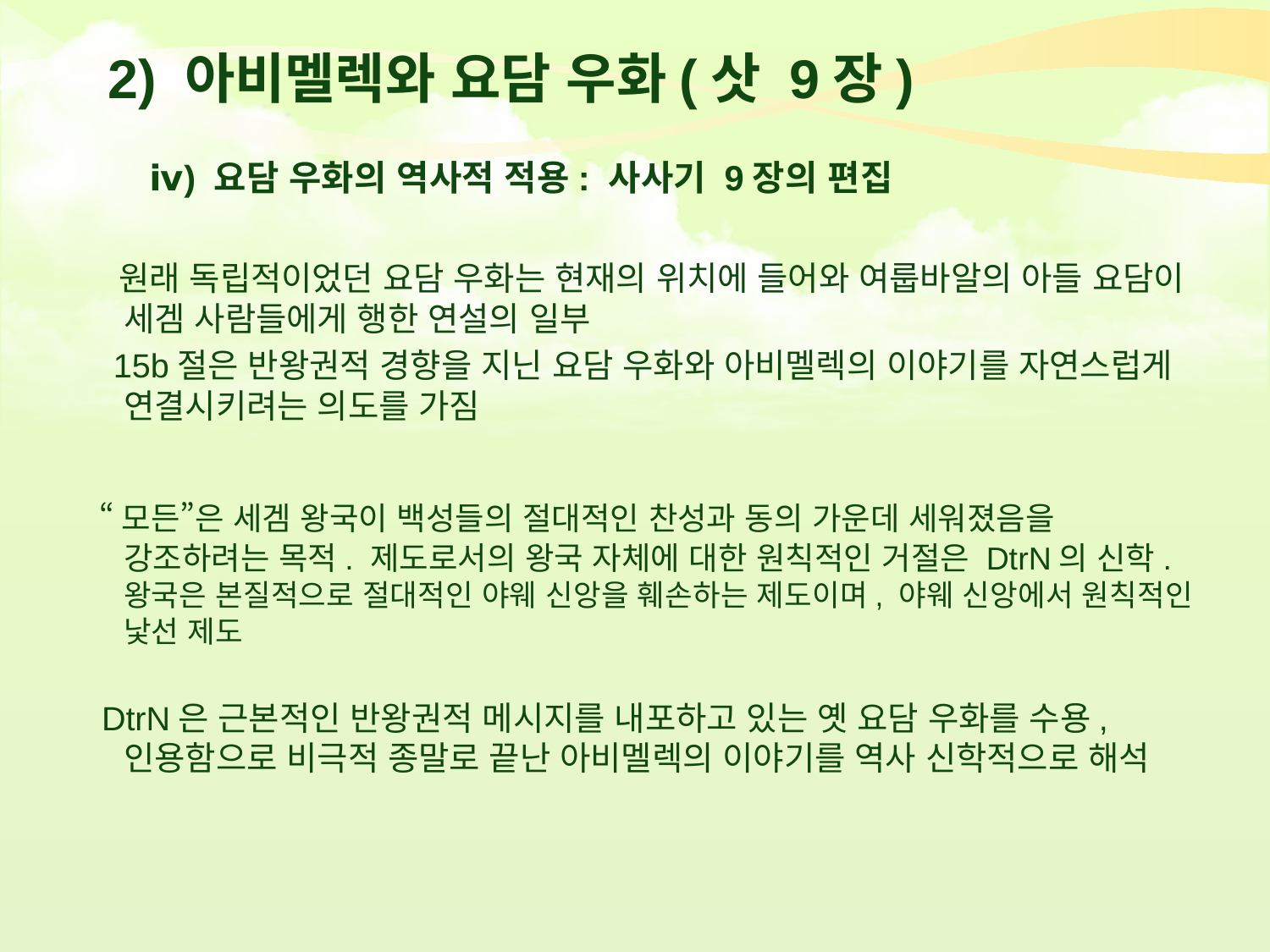

# 2) 아비멜렉와 요담 우화(삿 9장)
     ⅳ) 요담 우화의 역사적 적용: 사사기 9장의 편집

      원래 독립적이었던 요담 우화는 현재의 위치에 들어와 여룹바알의 아들 요담이 세겜 사람들에게 행한 연설의 일부
    15b절은 반왕권적 경향을 지닌 요담 우화와 아비멜렉의 이야기를 자연스럽게 연결시키려는 의도를 가짐

  “모든”은 세겜 왕국이 백성들의 절대적인 찬성과 동의 가운데 세워졌음을 강조하려는 목적. 제도로서의 왕국 자체에 대한 원칙적인 거절은 DtrN의 신학. 왕국은 본질적으로 절대적인 야웨 신앙을 훼손하는 제도이며, 야웨 신앙에서 원칙적인 낯선 제도

   DtrN은 근본적인 반왕권적 메시지를 내포하고 있는 옛 요담 우화를 수용, 인용함으로 비극적 종말로 끝난 아비멜렉의 이야기를 역사 신학적으로 해석